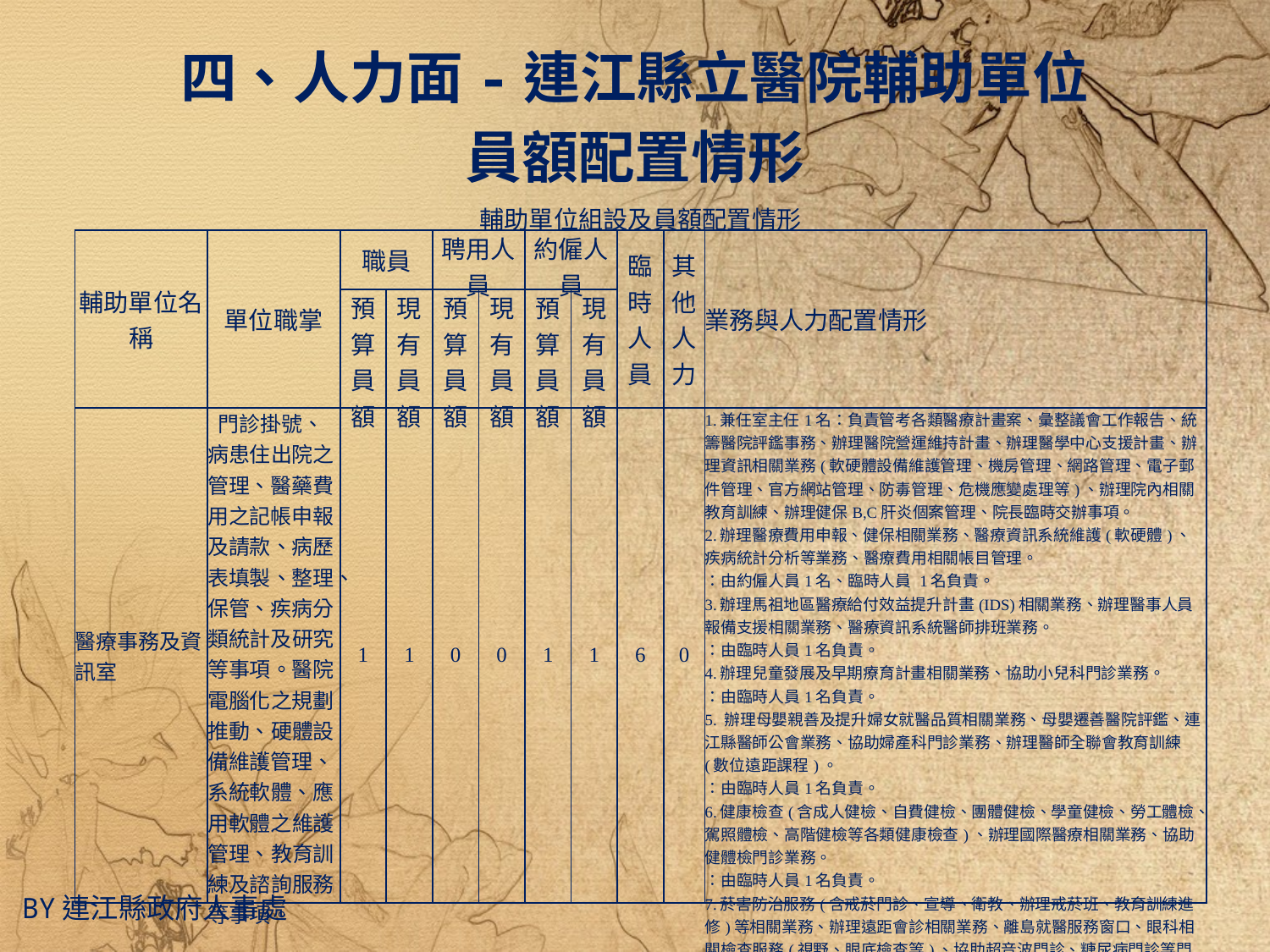

四、人力面-連江縣立醫院輔助單位
員額配置情形
| 輔助單位組設及員額配置情形 |  |  |  |  |  |  |  |  |  |  |
| --- | --- | --- | --- | --- | --- | --- | --- | --- | --- | --- |
| 輔助單位名稱 | 單位職掌 | 職員 |  | 聘用人員 |  | 約僱人員 |  | 臨時人員 | 其他人力 | 業務與人力配置情形 |
|  |  | 預算員額 | 現有員額 | 預算員額 | 現有員額 | 預算員額 | 現有員額 |  |  |  |
| 醫療事務及資訊室 | 門診掛號、病患住出院之管理、醫藥費用之記帳申報及請款、病歷表填製、整理、保管、疾病分類統計及研究等事項。醫院電腦化之規劃推動、硬體設備維護管理、系統軟體、應用軟體之維護管理、教育訓練及諮詢服務等事項。 | 1 | 1 | 0 | 0 | 1 | 1 | 6 | 0 | 1.兼任室主任1名：負責管考各類醫療計畫案、彙整議會工作報告、統籌醫院評鑑事務、辦理醫院營運維持計畫、辦理醫學中心支援計畫、辦理資訊相關業務(軟硬體設備維護管理、機房管理、網路管理、電子郵件管理、官方網站管理、防毒管理、危機應變處理等)、辦理院內相關教育訓練、辦理健保B,C肝炎個案管理、院長臨時交辦事項。 2.辦理醫療費用申報、健保相關業務、醫療資訊系統維護(軟硬體)、疾病統計分析等業務、醫療費用相關帳目管理。 ：由約僱人員1名、臨時人員 1名負責。 3.辦理馬祖地區醫療給付效益提升計畫(IDS)相關業務、辦理醫事人員報備支援相關業務、醫療資訊系統醫師排班業務。 ：由臨時人員1名負責。 4.辦理兒童發展及早期療育計畫相關業務、協助小兒科門診業務。 ：由臨時人員1名負責。 5. 辦理母嬰親善及提升婦女就醫品質相關業務、母嬰遷善醫院評鑑、連江縣醫師公會業務、協助婦產科門診業務、辦理醫師全聯會教育訓練(數位遠距課程)。 ：由臨時人員1名負責。 6.健康檢查(含成人健檢、自費健檢、團體健檢、學童健檢、勞工體檢、駕照體檢、高階健檢等各類健康檢查)、辦理國際醫療相關業務、協助健體檢門診業務。 ：由臨時人員1名負責。 7.菸害防治服務(含戒菸門診、宣導、衛教、辦理戒菸班、教育訓練進修)等相關業務、辦理遠距會診相關業務、離島就醫服務窗口、眼科相關檢查服務(視野、眼底檢查等)、協助超音波門診、糖尿病門診等門診業務。 ：由臨時人員1名負責。 |
By連江縣政府人事處